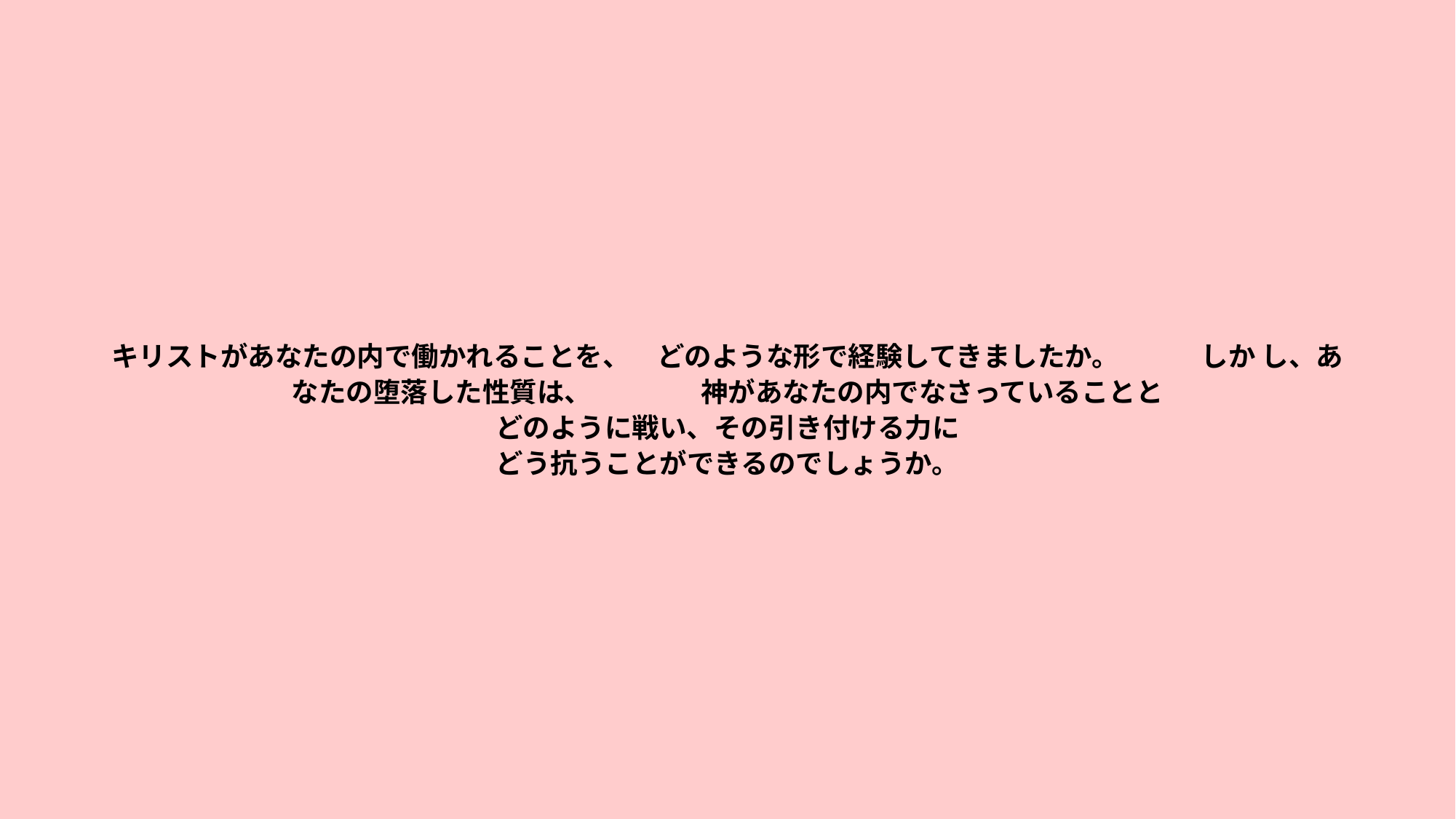

# キリストがあなたの内で働かれることを、　どのような形で経験してきましたか。　　　しか し、あなたの堕落した性質は、　　　　神があなたの内でなさっていることと どのように戦い、その引き付ける力に どう抗うことができるのでしょうか。